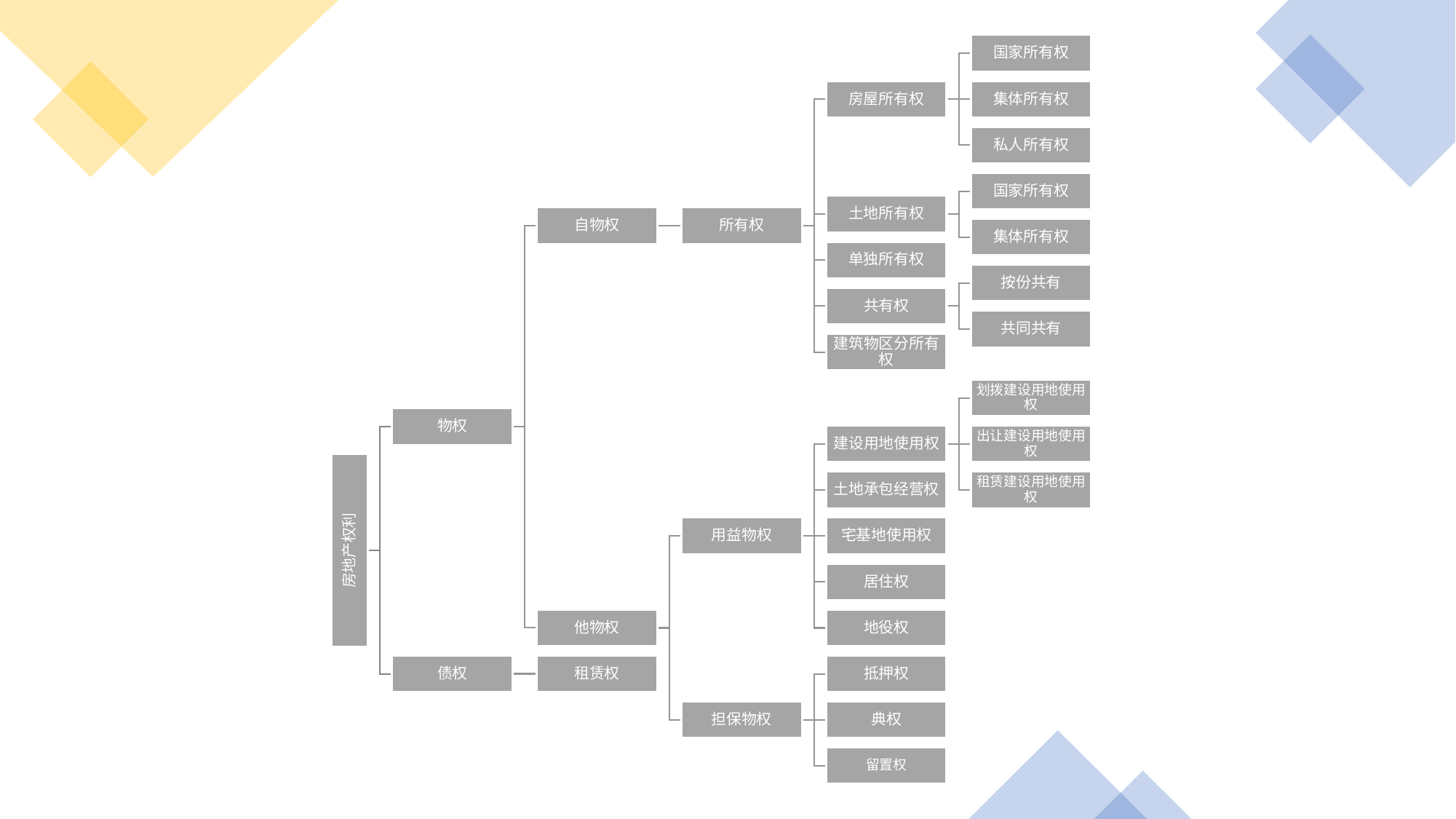

房地产权利
物权
自物权
所有权
房屋所有权
国家所有权
集体所有权
私人所有权
土地所有权
国家所有权
集体所有权
单独所有权
共有权
按份共有
共同共有
建筑物区分所有权
他物权
用益物权
建设用地使用权
划拨建设用地使用权
出让建设用地使用权
租赁建设用地使用权
土地承包经营权
宅基地使用权
居住权
地役权
担保物权
抵押权
典权
留置权
债权
租赁权